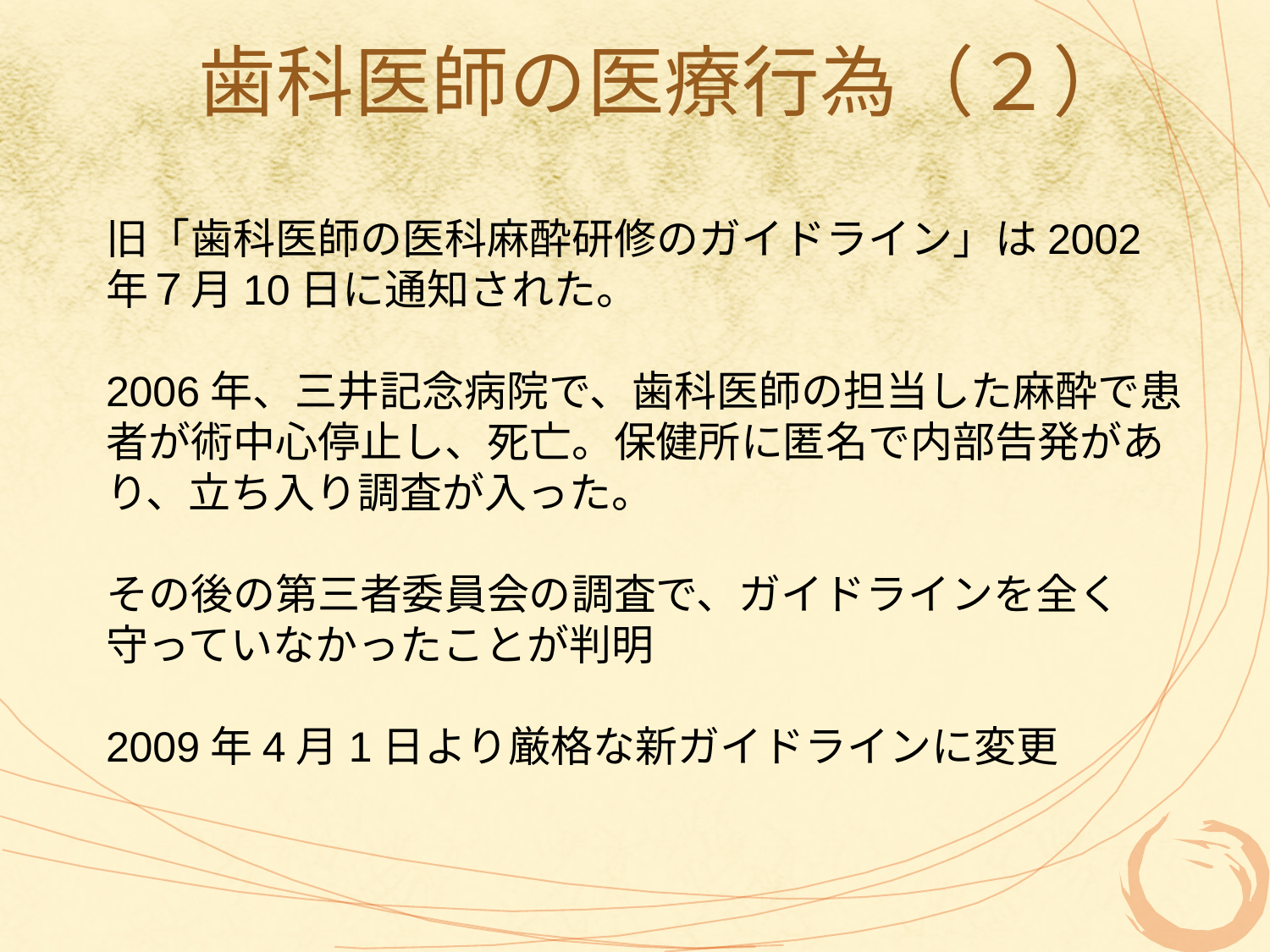

# 歯科医師の医療行為（２）
旧「歯科医師の医科麻酔研修のガイドライン」は2002年７月10日に通知された。

2006年、三井記念病院で、歯科医師の担当した麻酔で患者が術中心停止し、死亡。保健所に匿名で内部告発があり、立ち入り調査が入った。

その後の第三者委員会の調査で、ガイドラインを全く守っていなかったことが判明

2009年4月1日より厳格な新ガイドラインに変更